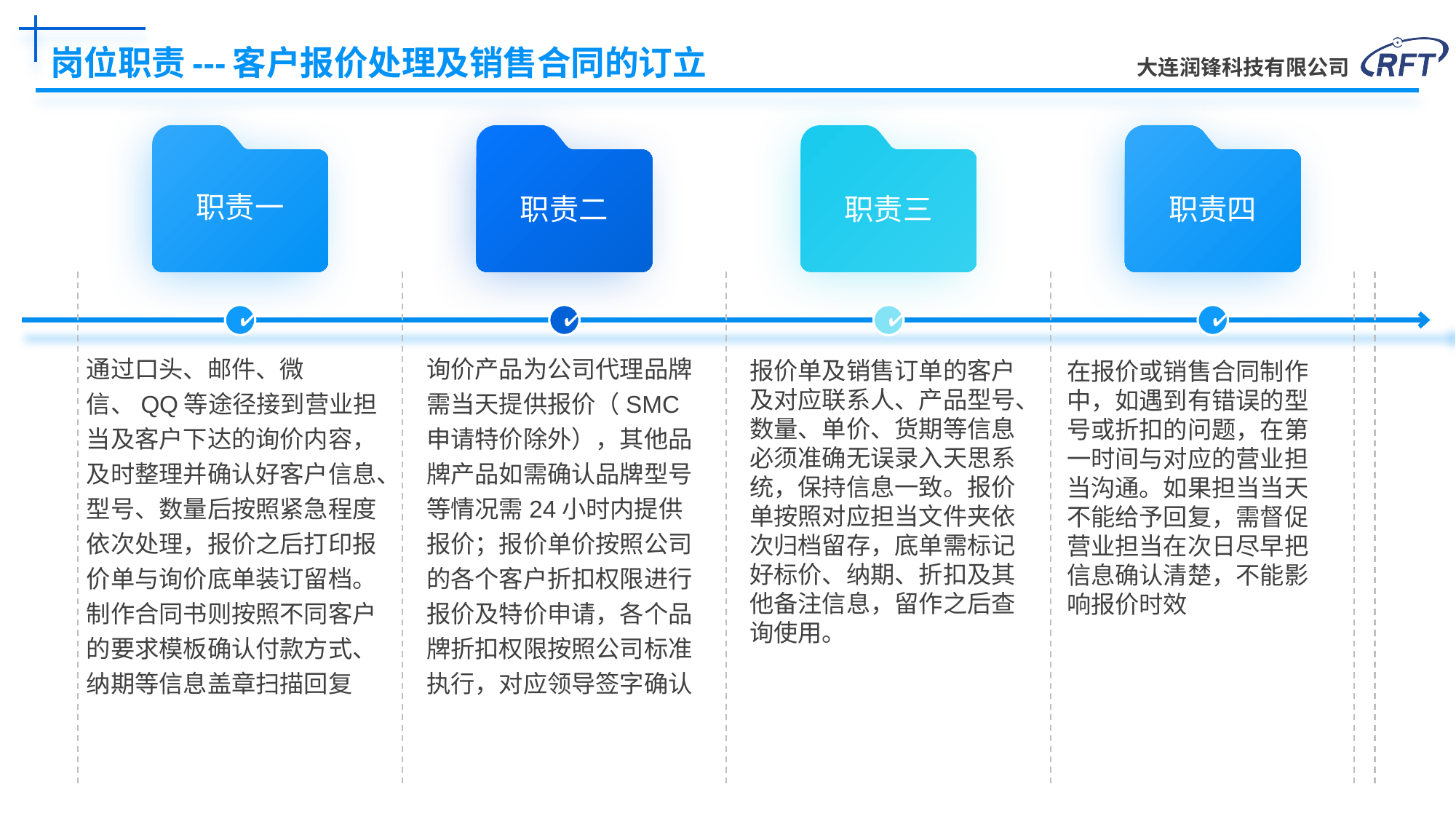

# 岗位职责---客户报价处理及销售合同的订立
职责一
职责二
职责三
职责四
✔
✔
✔
✔
通过口头、邮件、微信、QQ等途径接到营业担当及客户下达的询价内容，及时整理并确认好客户信息、型号、数量后按照紧急程度依次处理，报价之后打印报价单与询价底单装订留档。制作合同书则按照不同客户的要求模板确认付款方式、纳期等信息盖章扫描回复
询价产品为公司代理品牌需当天提供报价（SMC申请特价除外），其他品牌产品如需确认品牌型号等情况需24小时内提供报价；报价单价按照公司的各个客户折扣权限进行报价及特价申请，各个品牌折扣权限按照公司标准执行，对应领导签字确认
报价单及销售订单的客户及对应联系人、产品型号、数量、单价、货期等信息必须准确无误录入天思系统，保持信息一致。报价单按照对应担当文件夹依次归档留存，底单需标记好标价、纳期、折扣及其他备注信息，留作之后查询使用。
在报价或销售合同制作中，如遇到有错误的型号或折扣的问题，在第一时间与对应的营业担当沟通。如果担当当天不能给予回复，需督促营业担当在次日尽早把信息确认清楚，不能影响报价时效